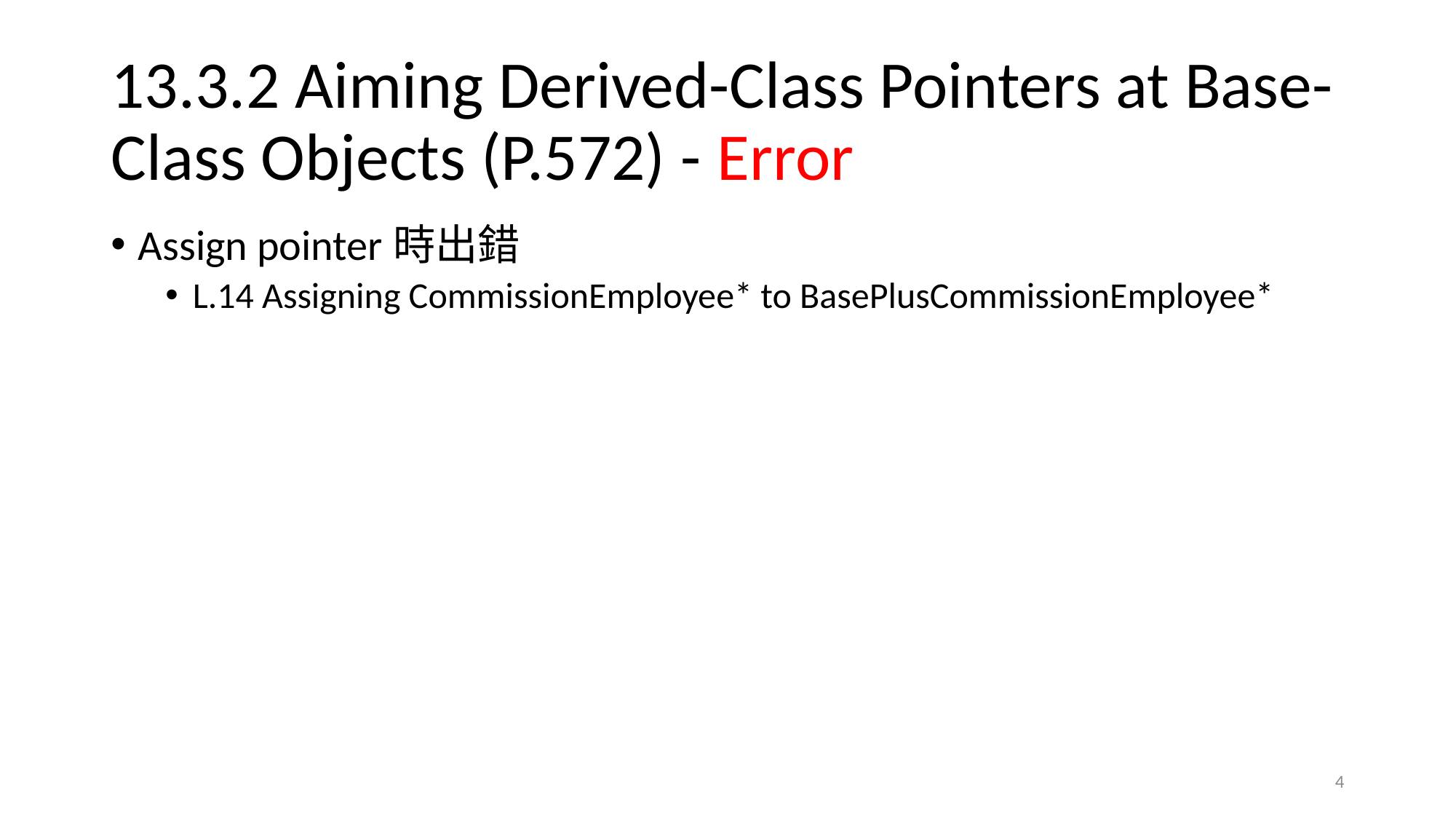

# 13.3.2 Aiming Derived-Class Pointers at Base-Class Objects (P.572) - Error
Assign pointer時出錯
L.14 Assigning CommissionEmployee* to BasePlusCommissionEmployee*

4